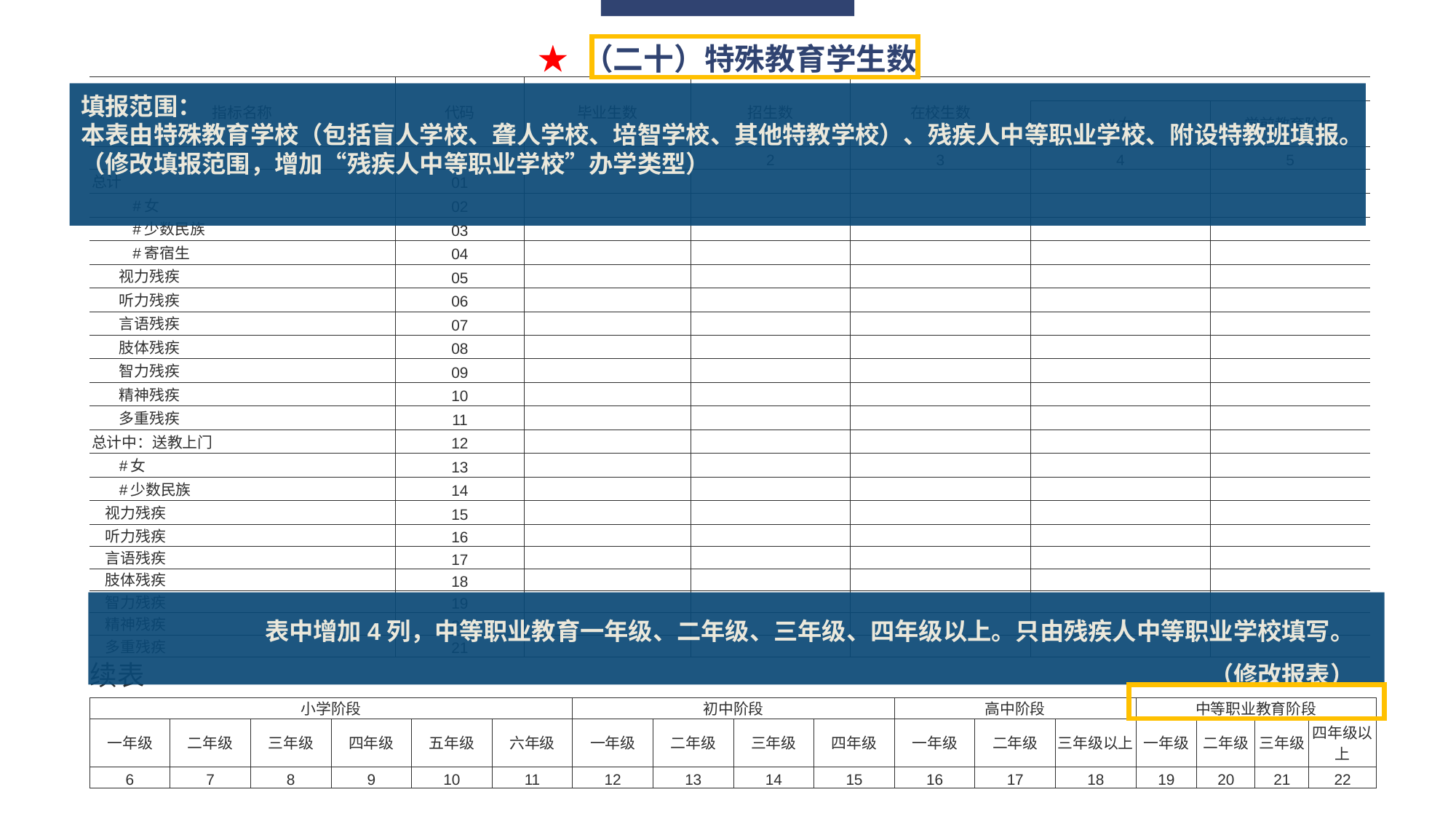

★ （二十）特殊教育学生数

填报范围：
本表由特殊教育学校（包括盲人学校、聋人学校、培智学校、其他特教学校）、残疾人中等职业学校、附设特教班填报。
（修改填报范围，增加“残疾人中等职业学校”办学类型）
| 指标名称 | 代码 | 毕业生数 | 招生数 | 在校生数 |  |  |
| --- | --- | --- | --- | --- | --- | --- |
|  |  |  |  |  | #女 | 学前教育阶段 |
| 甲 | 乙 | 1 | 2 | 3 | 4 | 5 |
| 总计 | 01 |  |  |  |  |  |
| #女 | 02 |  |  |  |  |  |
| #少数民族 | 03 |  |  |  |  |  |
| #寄宿生 | 04 |  |  |  |  |  |
| 视力残疾 | 05 |  |  |  |  |  |
| 听力残疾 | 06 |  |  |  |  |  |
| 言语残疾 | 07 |  |  |  |  |  |
| 肢体残疾 | 08 |  |  |  |  |  |
| 智力残疾 | 09 |  |  |  |  |  |
| 精神残疾 | 10 |  |  |  |  |  |
| 多重残疾 | 11 |  |  |  |  |  |
| 总计中：送教上门 | 12 |  |  |  |  |  |
| #女 | 13 |  |  |  |  |  |
| #少数民族 | 14 |  |  |  |  |  |
| 视力残疾 | 15 |  |  |  |  |  |
| 听力残疾 | 16 |  |  |  |  |  |
| 言语残疾 | 17 |  |  |  |  |  |
| 肢体残疾 | 18 |  |  |  |  |  |
| 智力残疾 | 19 |  |  |  |  |  |
| 精神残疾 | 20 |  |  |  |  |  |
| 多重残疾 | 21 |  |  |  |  |  |

表中增加4列，中等职业教育一年级、二年级、三年级、四年级以上。只由残疾人中等职业学校填写。
（修改报表）

续表
| 小学阶段 |  |  |  |  |  | 初中阶段 |  |  |  | 高中阶段 |  |  | 中等职业教育阶段 |  |  |  |
| --- | --- | --- | --- | --- | --- | --- | --- | --- | --- | --- | --- | --- | --- | --- | --- | --- |
| 一年级 | 二年级 | 三年级 | 四年级 | 五年级 | 六年级 | 一年级 | 二年级 | 三年级 | 四年级 | 一年级 | 二年级 | 三年级以上 | 一年级 | 二年级 | 三年级 | 四年级以上 |
| 6 | 7 | 8 | 9 | 10 | 11 | 12 | 13 | 14 | 15 | 16 | 17 | 18 | 19 | 20 | 21 | 22 |